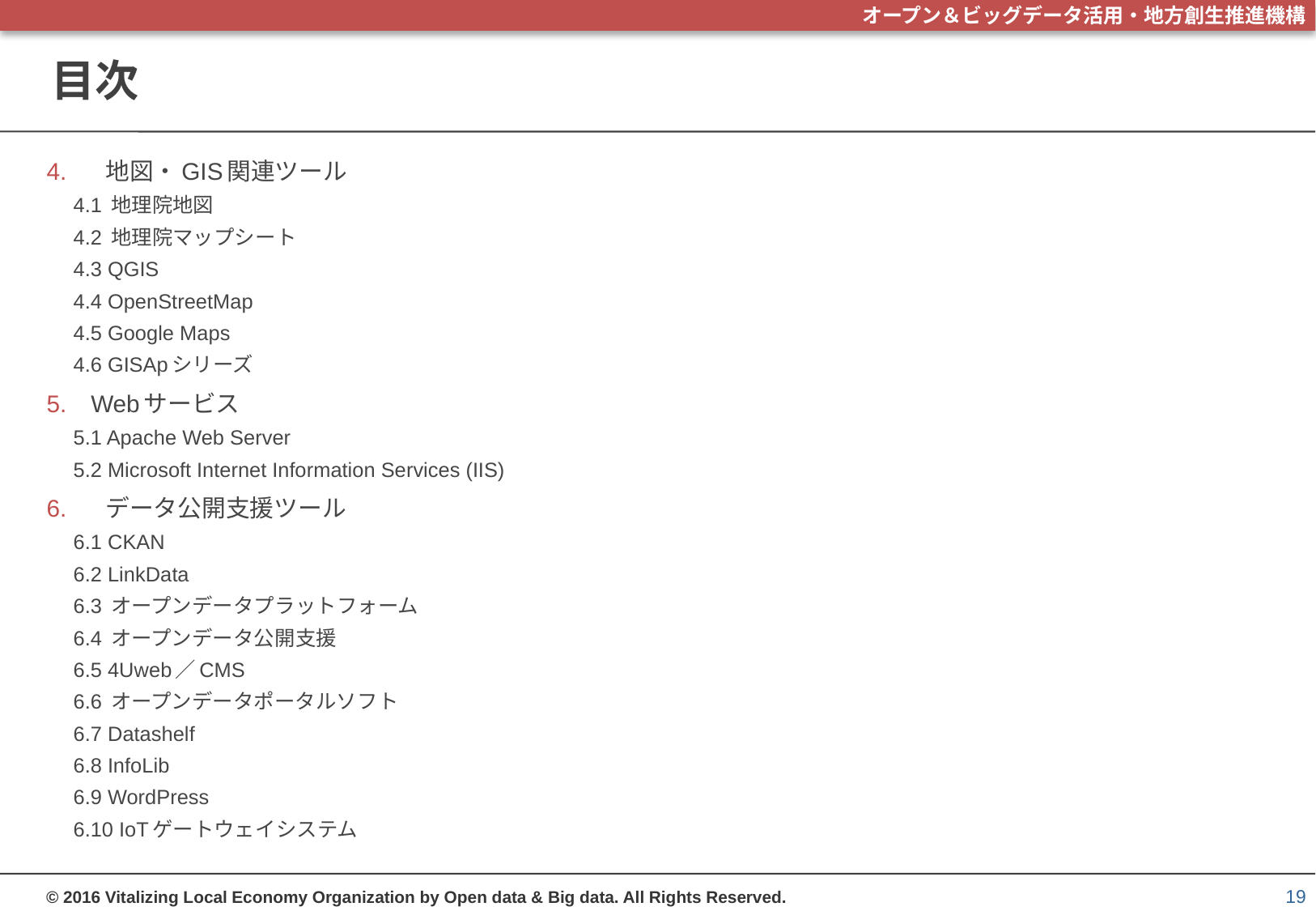

# 目次
地図・GIS関連ツール
4.1 地理院地図
4.2 地理院マップシート
4.3 QGIS
4.4 OpenStreetMap
4.5 Google Maps
4.6 GISApシリーズ
Webサービス
5.1 Apache Web Server
5.2 Microsoft Internet Information Services (IIS)
データ公開支援ツール
6.1 CKAN
6.2 LinkData
6.3 オープンデータプラットフォーム
6.4 オープンデータ公開支援
6.5 4Uweb／CMS
6.6 オープンデータポータルソフト
6.7 Datashelf
6.8 InfoLib
6.9 WordPress
6.10 IoTゲートウェイシステム
19